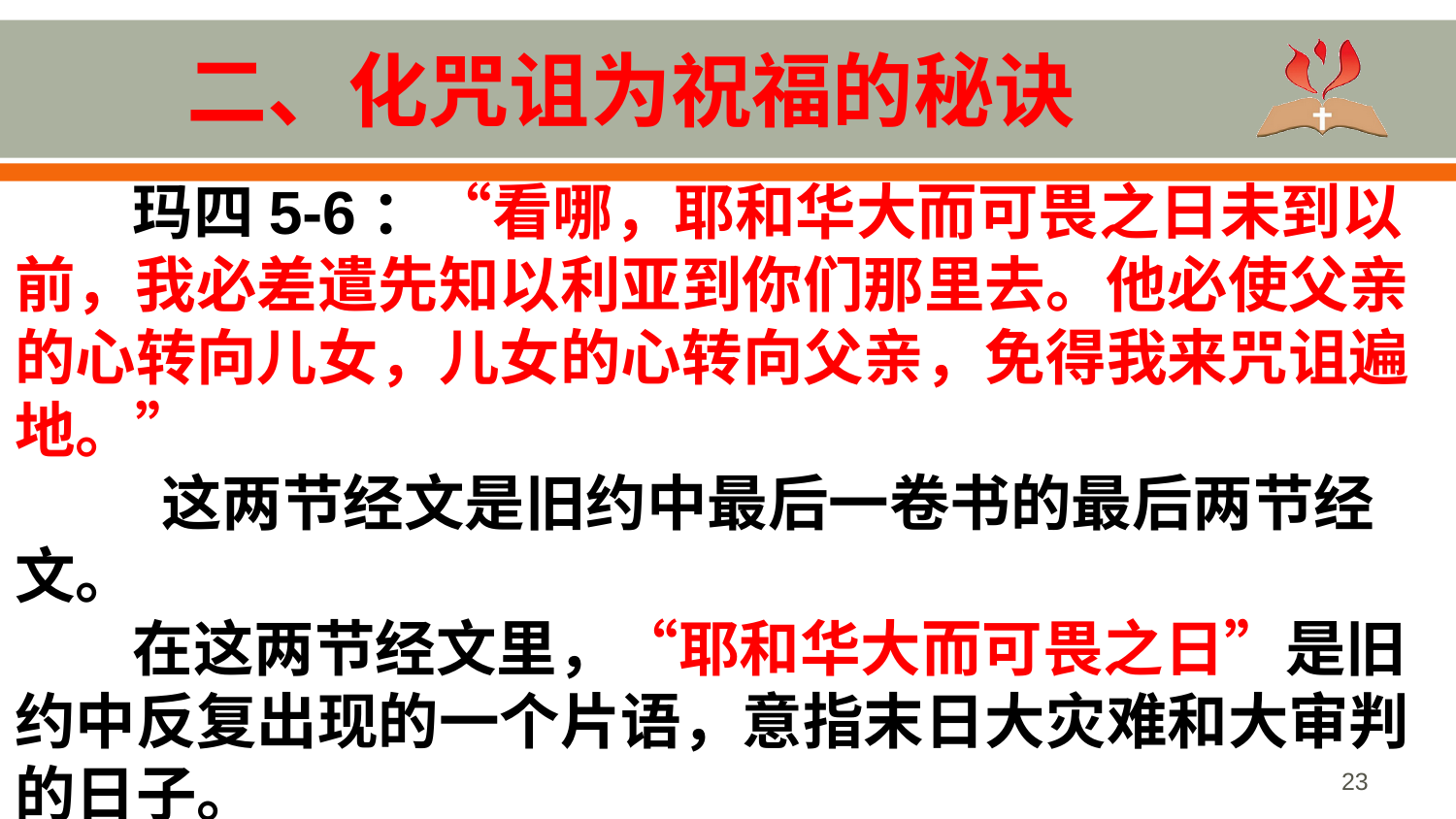

# 二、化咒诅为祝福的秘诀
玛四5-6：“看哪，耶和华大而可畏之日未到以前，我必差遣先知以利亚到你们那里去。他必使父亲的心转向儿女，儿女的心转向父亲，免得我来咒诅遍地。”
 这两节经文是旧约中最后一卷书的最后两节经文。
在这两节经文里，“耶和华大而可畏之日”是旧约中反复出现的一个片语，意指末日大灾难和大审判的日子。

23